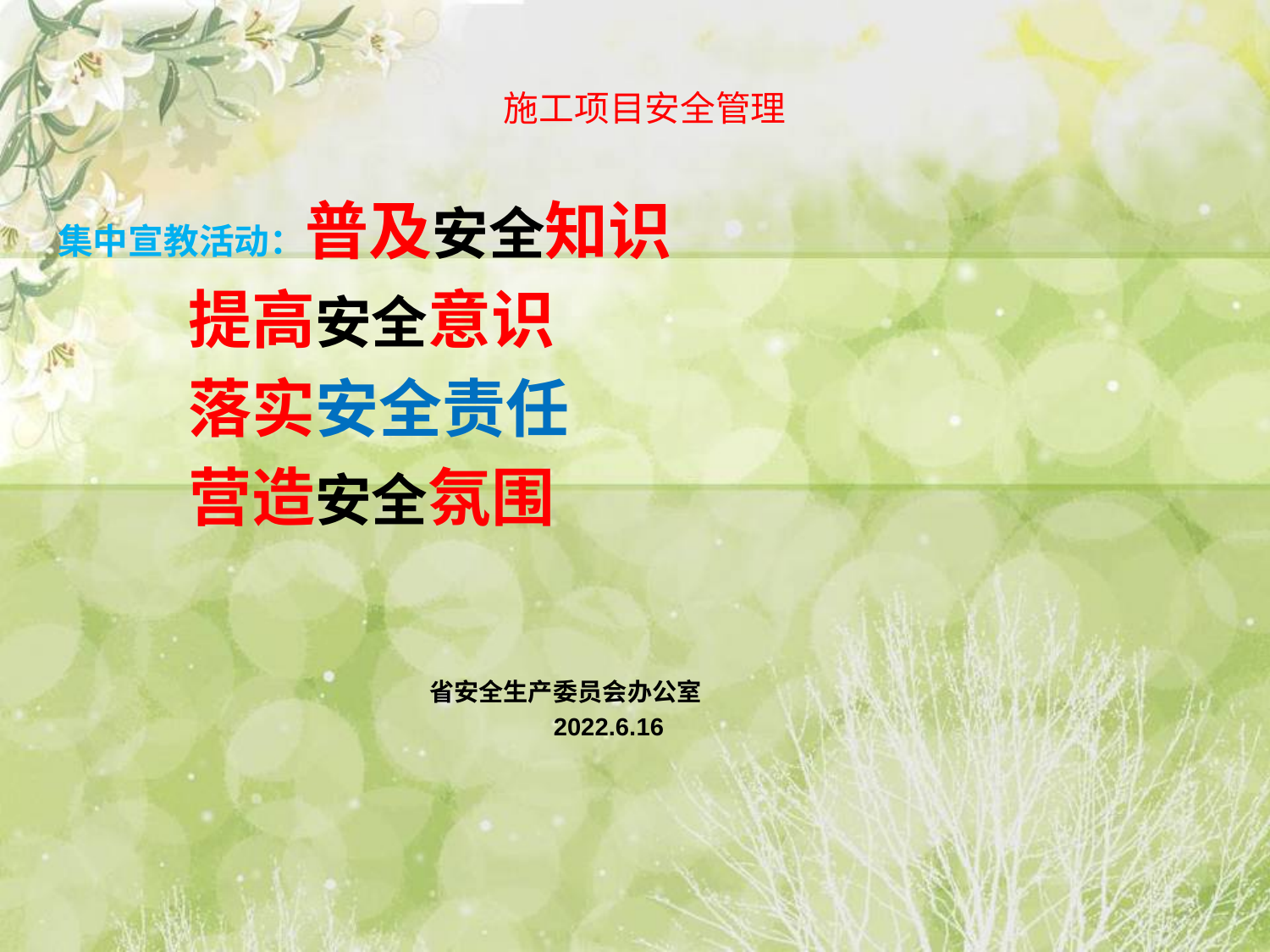

#

施工项目安全管理

集中宣教活动：普及安全知识
        提高安全意识
        落实安全责任
        营造安全氛围

                                                                省安全生产委员会办公室
                                                                       2022.6.16

3